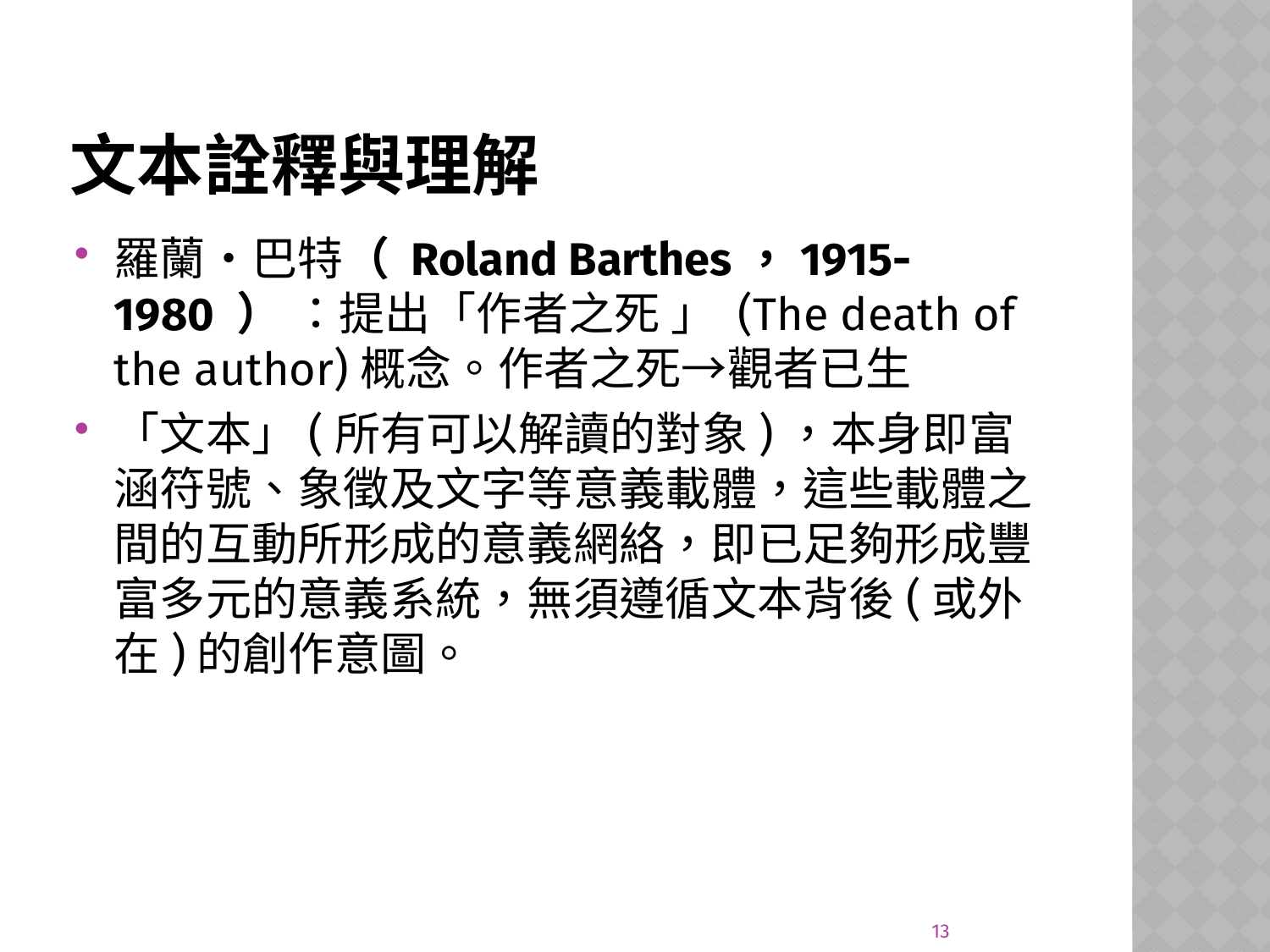

# 文本詮釋與理解
羅蘭‧巴特（ Roland Barthes，1915-1980 ） ：提出「作者之死 」 (The death of the author)概念。作者之死→觀者已生
「文本」(所有可以解讀的對象)，本身即富涵符號、象徵及文字等意義載體，這些載體之間的互動所形成的意義網絡，即已足夠形成豐富多元的意義系統，無須遵循文本背後(或外在)的創作意圖。

13